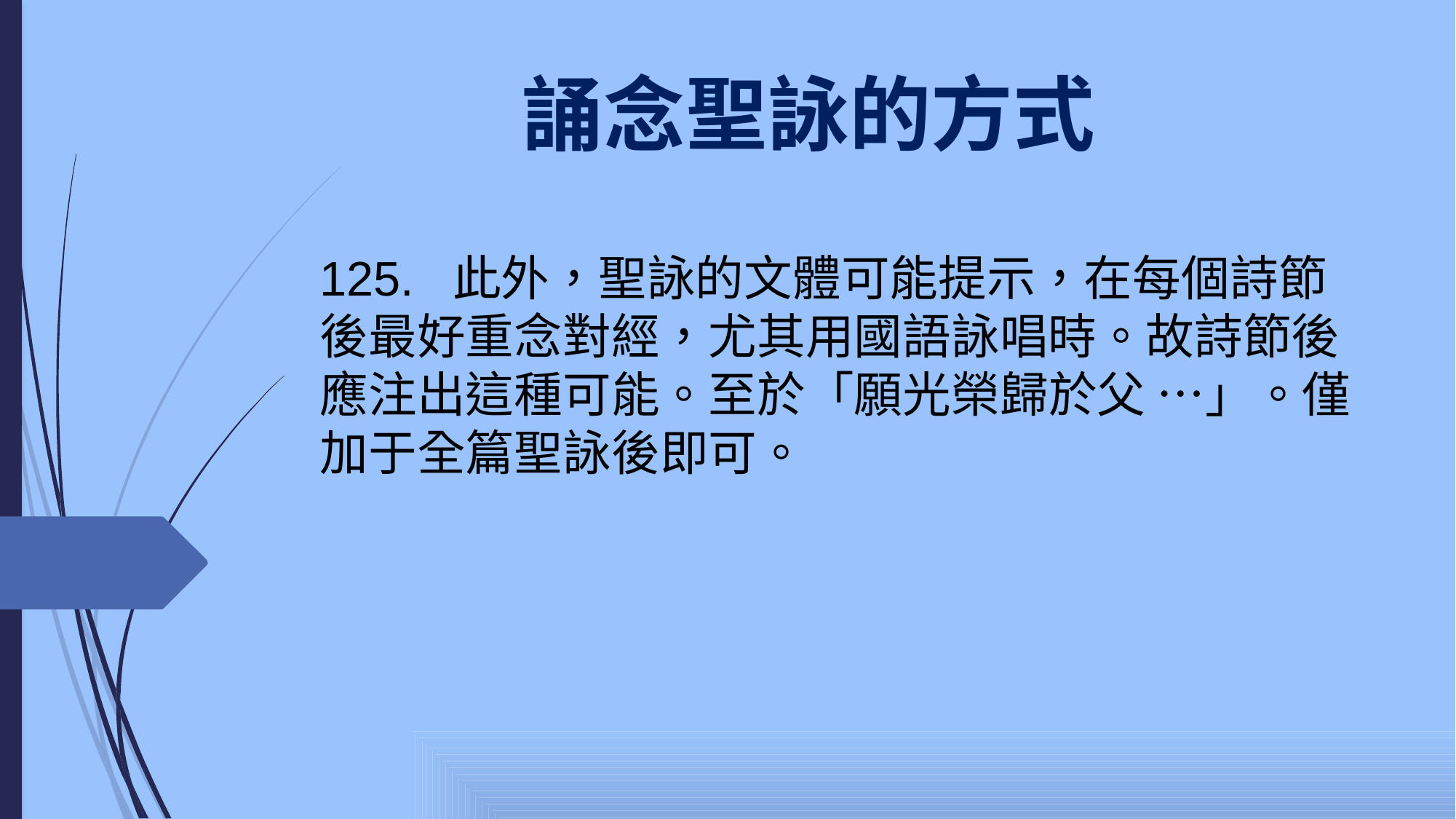

# 誦念聖詠的方式
125.  此外，聖詠的文體可能提示，在每個詩節後最好重念對經，尤其用國語詠唱時。故詩節後應注出這種可能。至於「願光榮歸於父 …」。僅加于全篇聖詠後即可。